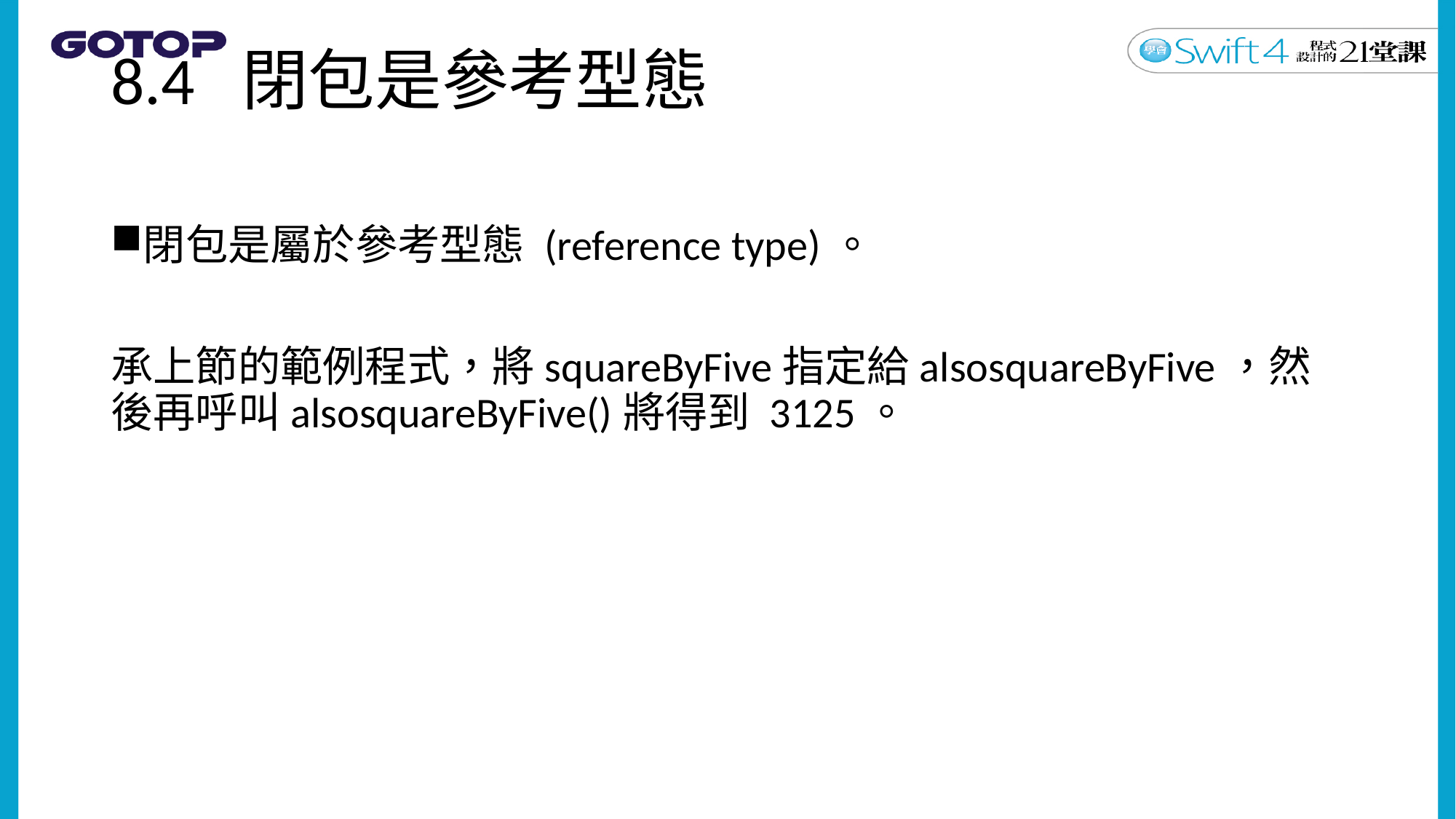

# 8.4  閉包是參考型態
閉包是屬於參考型態 (reference type)。

承上節的範例程式，將squareByFive指定給alsosquareByFive，然後再呼叫alsosquareByFive()將得到 3125。